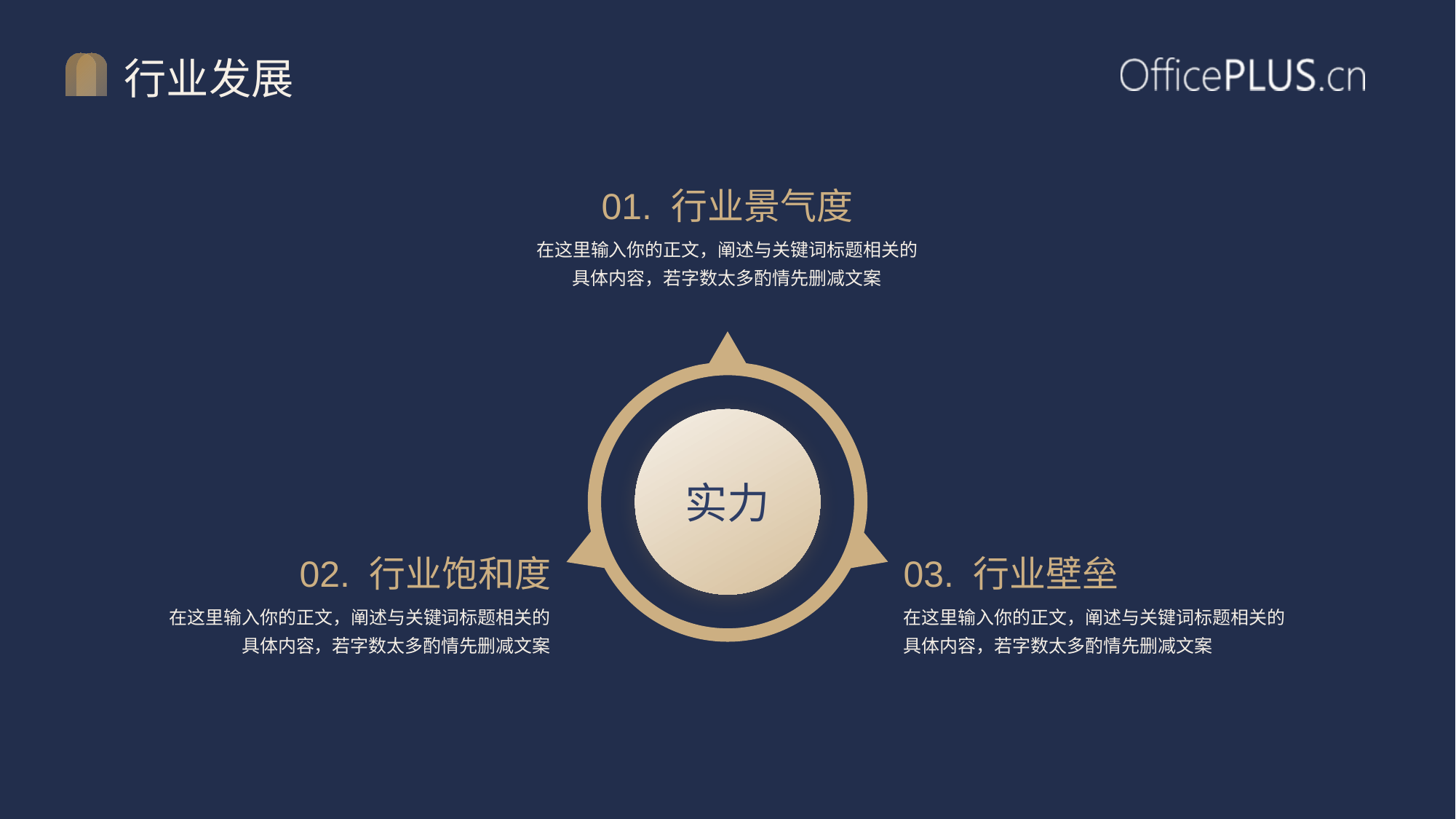

# 行业发展
01. 行业景气度
在这里输入你的正文，阐述与关键词标题相关的具体内容，若字数太多酌情先删减文案

实力
02. 行业饱和度
03. 行业壁垒
在这里输入你的正文，阐述与关键词标题相关的具体内容，若字数太多酌情先删减文案
在这里输入你的正文，阐述与关键词标题相关的具体内容，若字数太多酌情先删减文案